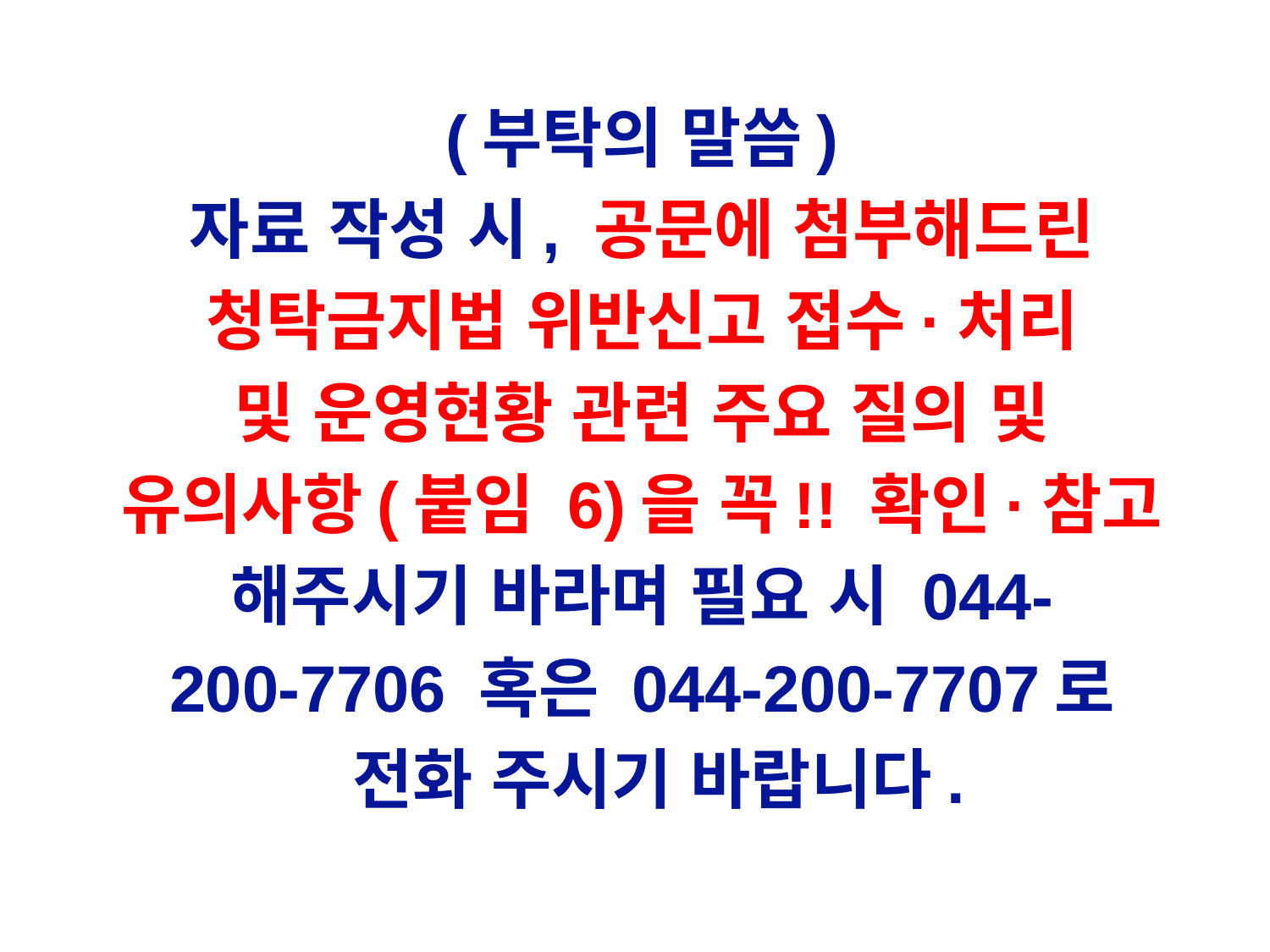

(부탁의 말씀)
자료 작성 시, 공문에 첨부해드린
청탁금지법 위반신고 접수·처리
및 운영현황 관련 주요 질의 및
유의사항(붙임 6)을 꼭!! 확인·참고
해주시기 바라며 필요 시 044-
200-7706 혹은 044-200-7707로
 전화 주시기 바랍니다.